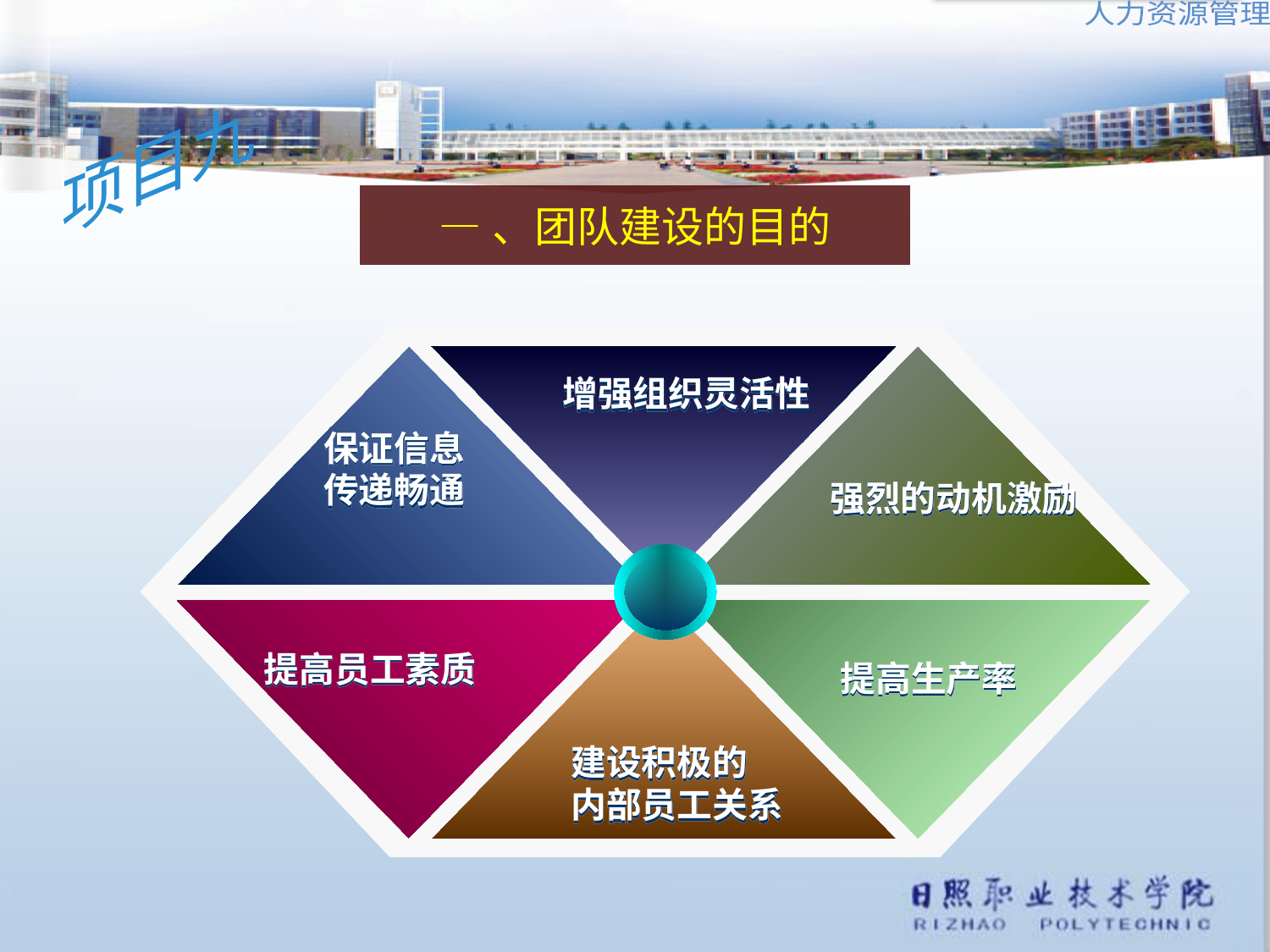

—、团队建设的目的

增强组织灵活性
保证信息
传递畅通
强烈的动机激励

提高员工素质
提高生产率
建设积极的
内部员工关系